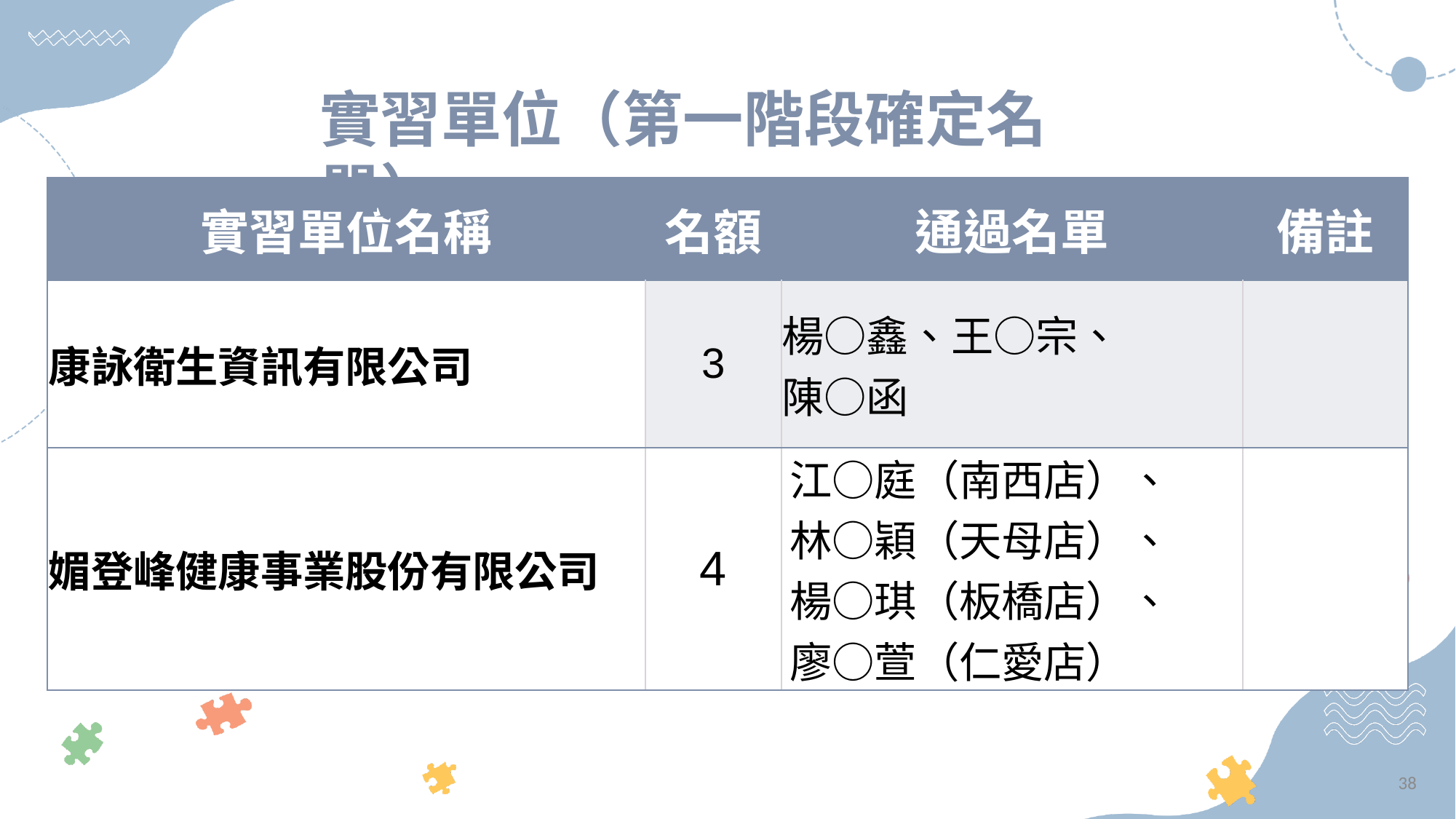

實習單位（第一階段確定名單）
| 實習單位名稱 | 名額 | 通過名單 | 備註 |
| --- | --- | --- | --- |
| 康詠衛生資訊有限公司 | 3 | 楊○鑫、王○宗、 陳○函 |  |
| 媚登峰健康事業股份有限公司 | 4 | 江○庭（南西店）、 林○穎（天母店）、 楊○琪（板橋店）、 廖○萱（仁愛店） |  |
38